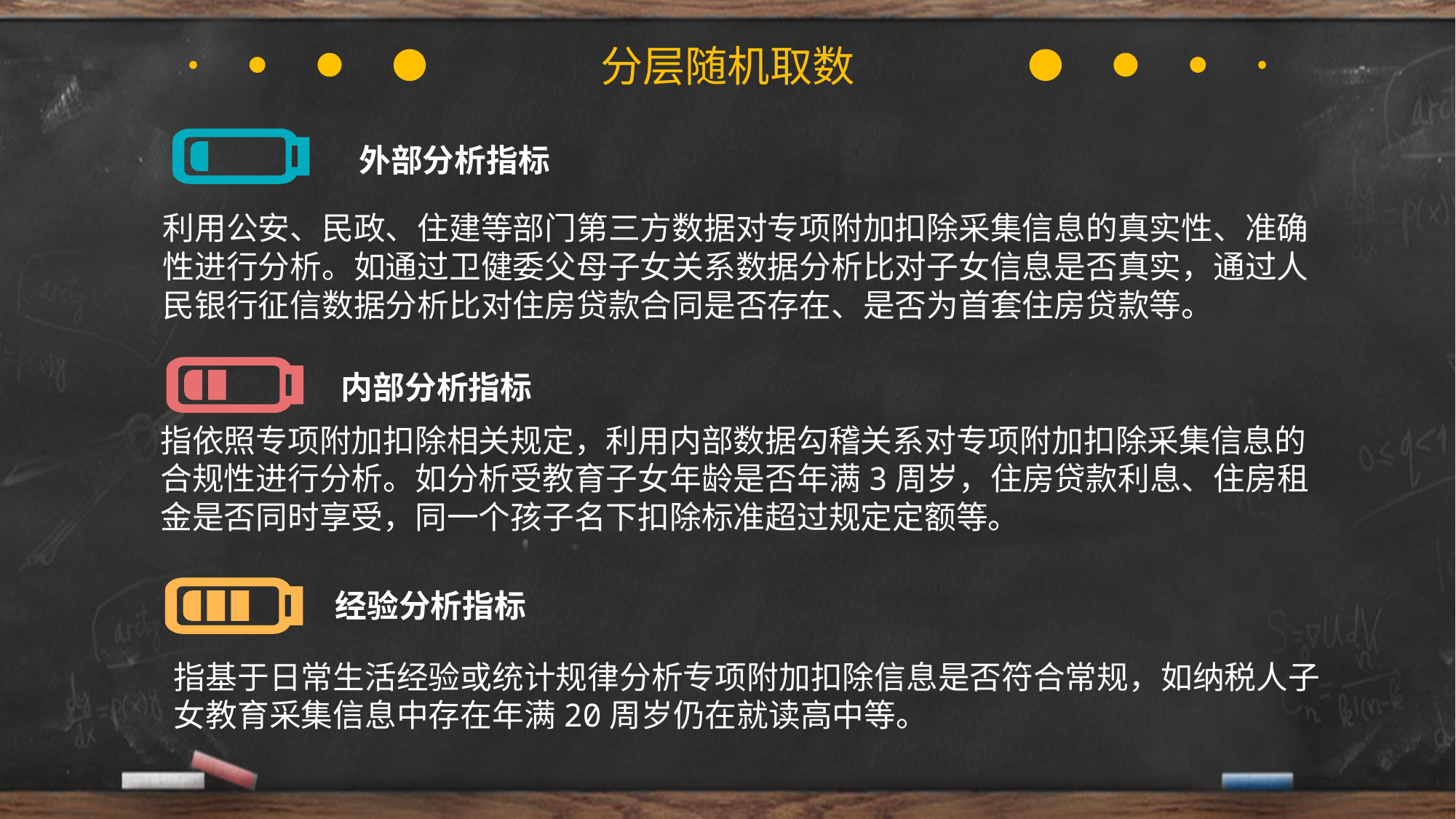

分层随机取数

外部分析指标
利用公安、民政、住建等部门第三方数据对专项附加扣除采集信息的真实性、准确性进行分析。如通过卫健委父母子女关系数据分析比对子女信息是否真实，通过人民银行征信数据分析比对住房贷款合同是否存在、是否为首套住房贷款等。

内部分析指标
指依照专项附加扣除相关规定，利用内部数据勾稽关系对专项附加扣除采集信息的合规性进行分析。如分析受教育子女年龄是否年满3周岁，住房贷款利息、住房租金是否同时享受，同一个孩子名下扣除标准超过规定定额等。

经验分析指标
指基于日常生活经验或统计规律分析专项附加扣除信息是否符合常规，如纳税人子女教育采集信息中存在年满20周岁仍在就读高中等。